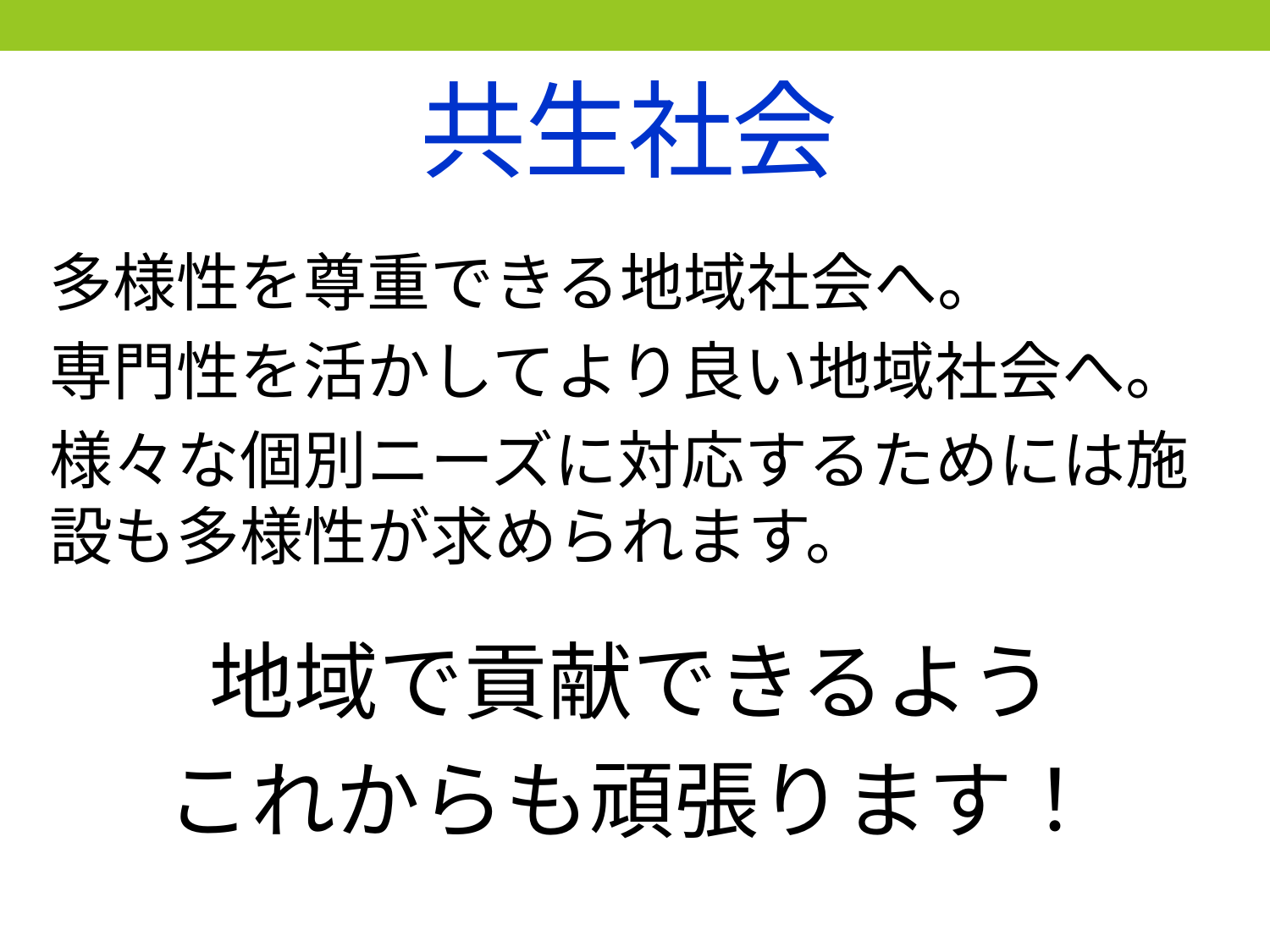

共生社会
多様性を尊重できる地域社会へ。
専門性を活かしてより良い地域社会へ。
様々な個別ニーズに対応するためには施設も多様性が求められます。

地域で貢献できるよう
これからも頑張ります！